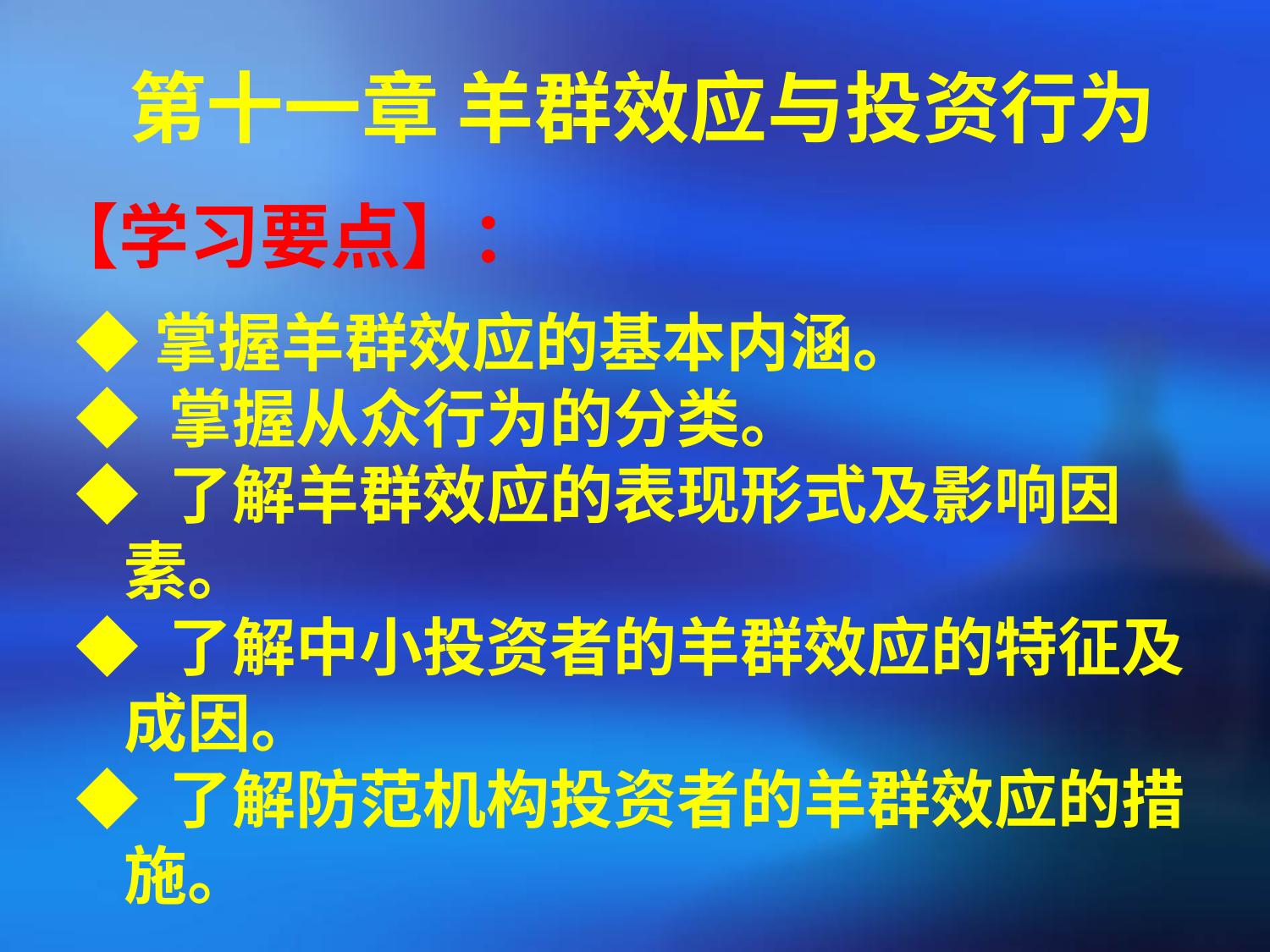

第十一章 羊群效应与投资行为

【学习要点】：
◆掌握羊群效应的基本内涵。
◆ 掌握从众行为的分类。
◆ 了解羊群效应的表现形式及影响因素。
◆ 了解中小投资者的羊群效应的特征及成因。
◆ 了解防范机构投资者的羊群效应的措施。